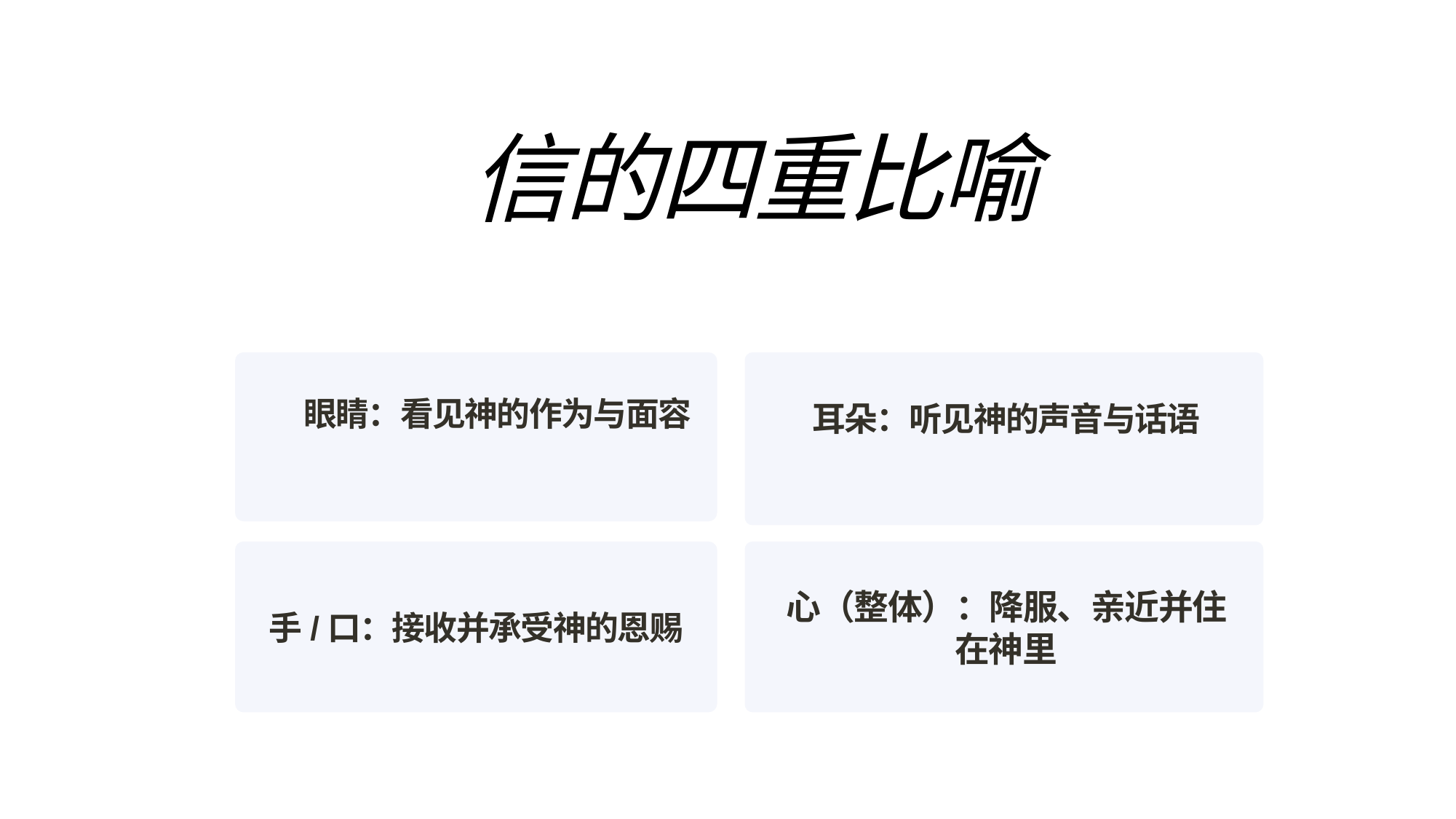

信的四重比喻

眼睛：看见神的作为与面容
耳朵：听见神的声音与话语

心（整体）：降服、亲近并住在神里
手/口：接收并承受神的恩赐